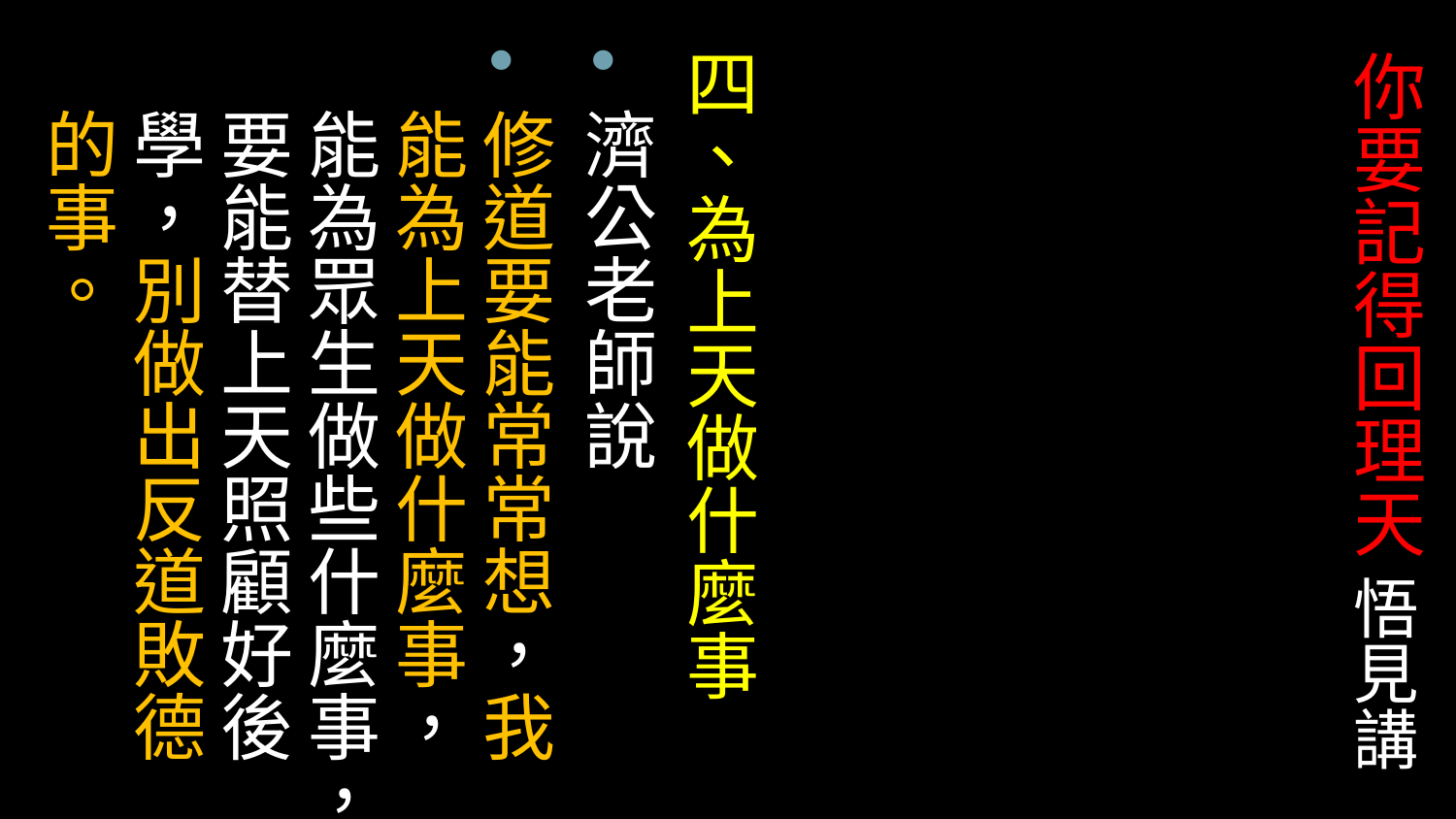

四、為上天做什麼事
濟公老師說
修道要能常常想，我能為上天做什麼事，能為眾生做些什麼事，要能替上天照顧好後學，別做出反道敗德的事。
# 你要記得回理天 悟見講